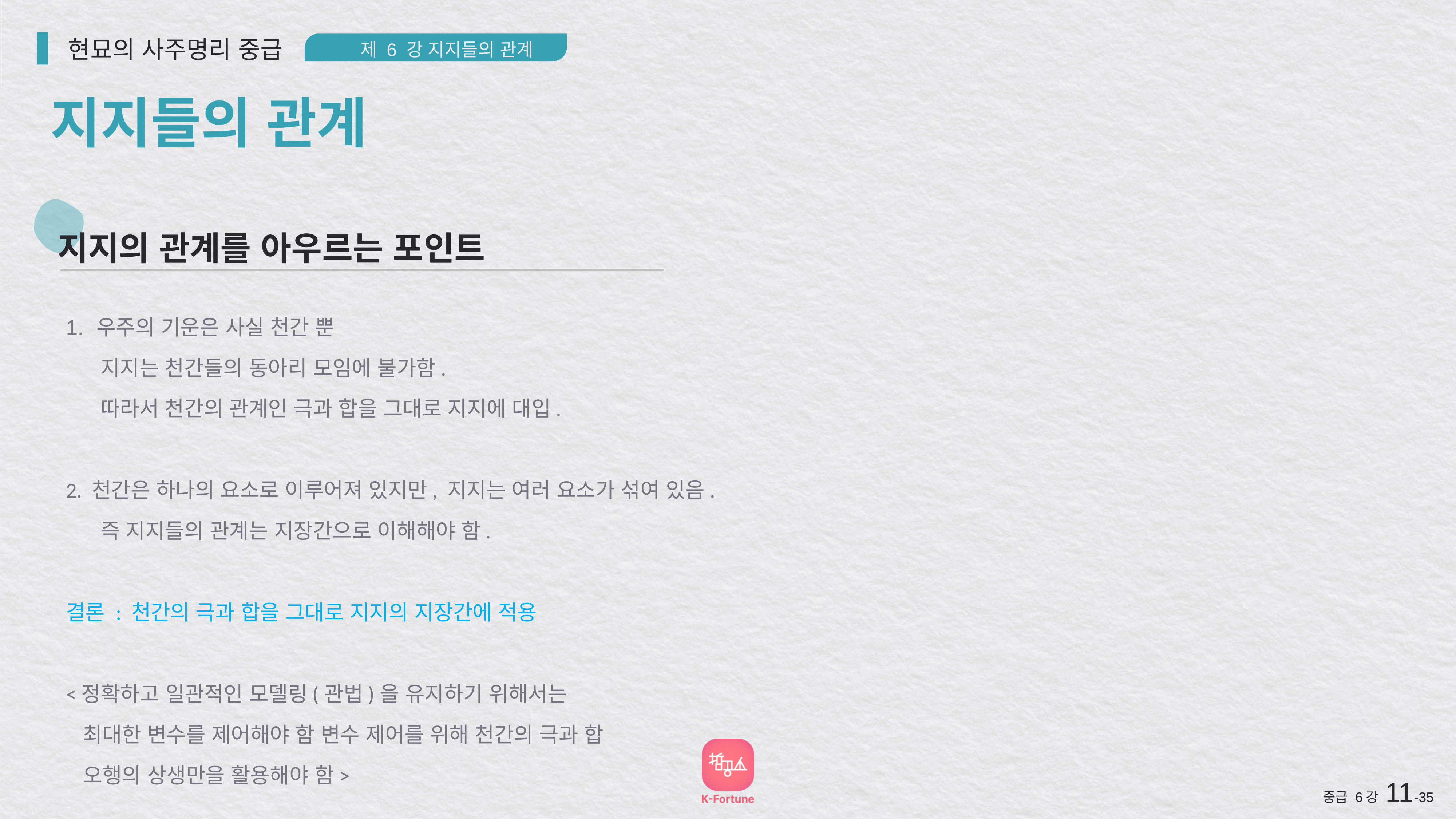

현묘의 사주명리 중급

제 6 강 지지들의 관계
지지들의 관계

지지의 관계를 아우르는 포인트

우주의 기운은 사실 천간 뿐
     지지는 천간들의 동아리 모임에 불가함.
     따라서 천간의 관계인 극과 합을 그대로 지지에 대입.

2. 천간은 하나의 요소로 이루어져 있지만, 지지는 여러 요소가 섞여 있음.
     즉 지지들의 관계는 지장간으로 이해해야 함.

결론 : 천간의 극과 합을 그대로 지지의 지장간에 적용

<정확하고 일관적인 모델링(관법)을 유지하기 위해서는
  최대한 변수를 제어해야 함 변수 제어를 위해 천간의 극과 합
  오행의 상생만을 활용해야 함>